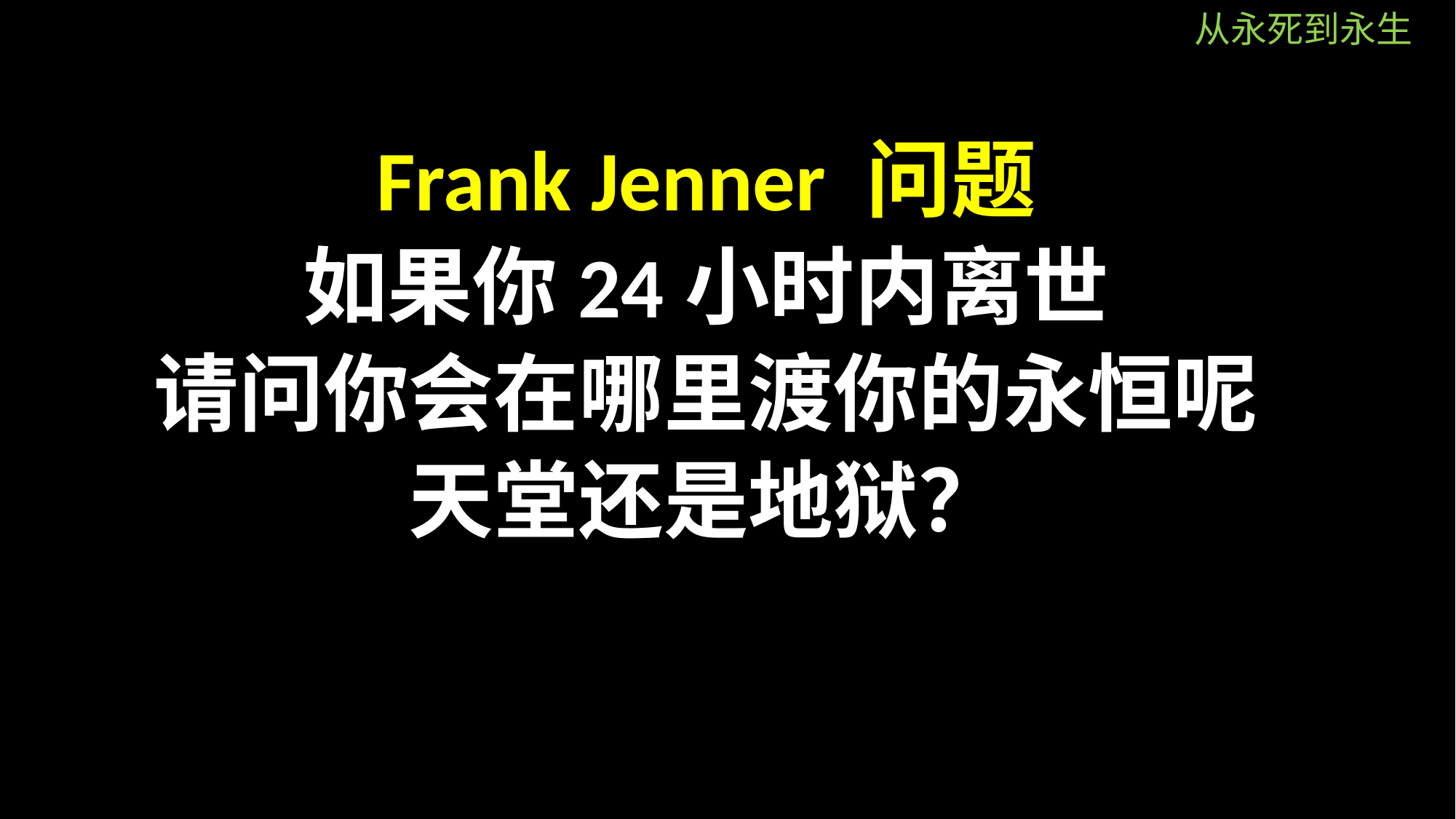

从永死到永生

Frank Jenner 问题
如果你24小时内离世
请问你会在哪里渡你的永恒呢
天堂还是地狱？